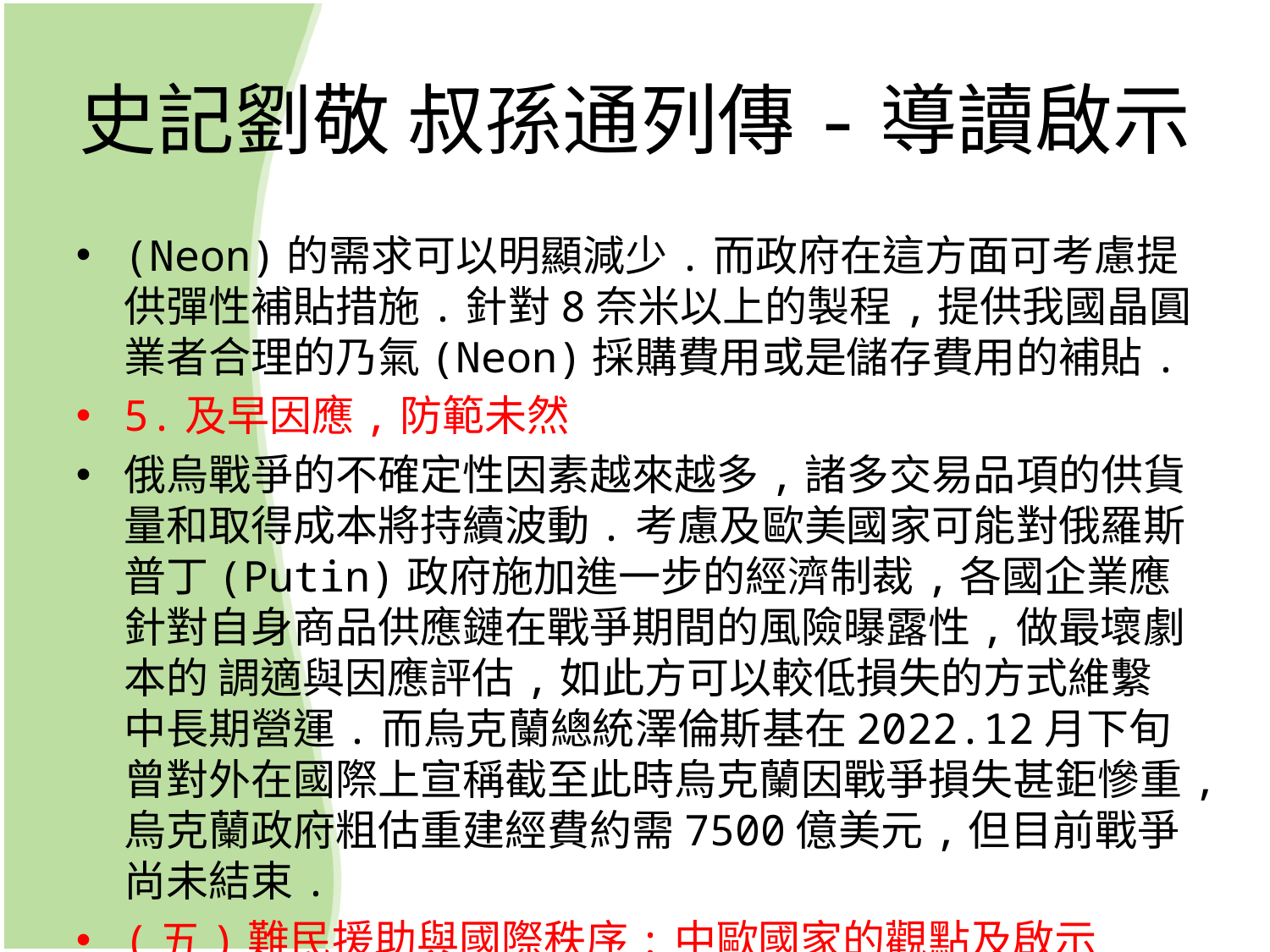

# 史記劉敬 叔孫通列傳-導讀啟示
(Neon)的需求可以明顯減少.而政府在這方面可考慮提供彈性補貼措施.針對8奈米以上的製程,提供我國晶圓業者合理的乃氣(Neon)採購費用或是儲存費用的補貼.
5.及早因應,防範未然
俄烏戰爭的不確定性因素越來越多,諸多交易品項的供貨量和取得成本將持續波動.考慮及歐美國家可能對俄羅斯普丁(Putin)政府施加進一步的經濟制裁,各國企業應針對自身商品供應鏈在戰爭期間的風險曝露性,做最壞劇本的 調適與因應評估,如此方可以較低損失的方式維繫中長期營運.而烏克蘭總統澤倫斯基在2022.12月下旬曾對外在國際上宣稱截至此時烏克蘭因戰爭損失甚鉅慘重,烏克蘭政府粗估重建經費約需7500億美元,但目前戰爭尚未結束.
(五)難民援助與國際秩序:中歐國家的觀點及啟示